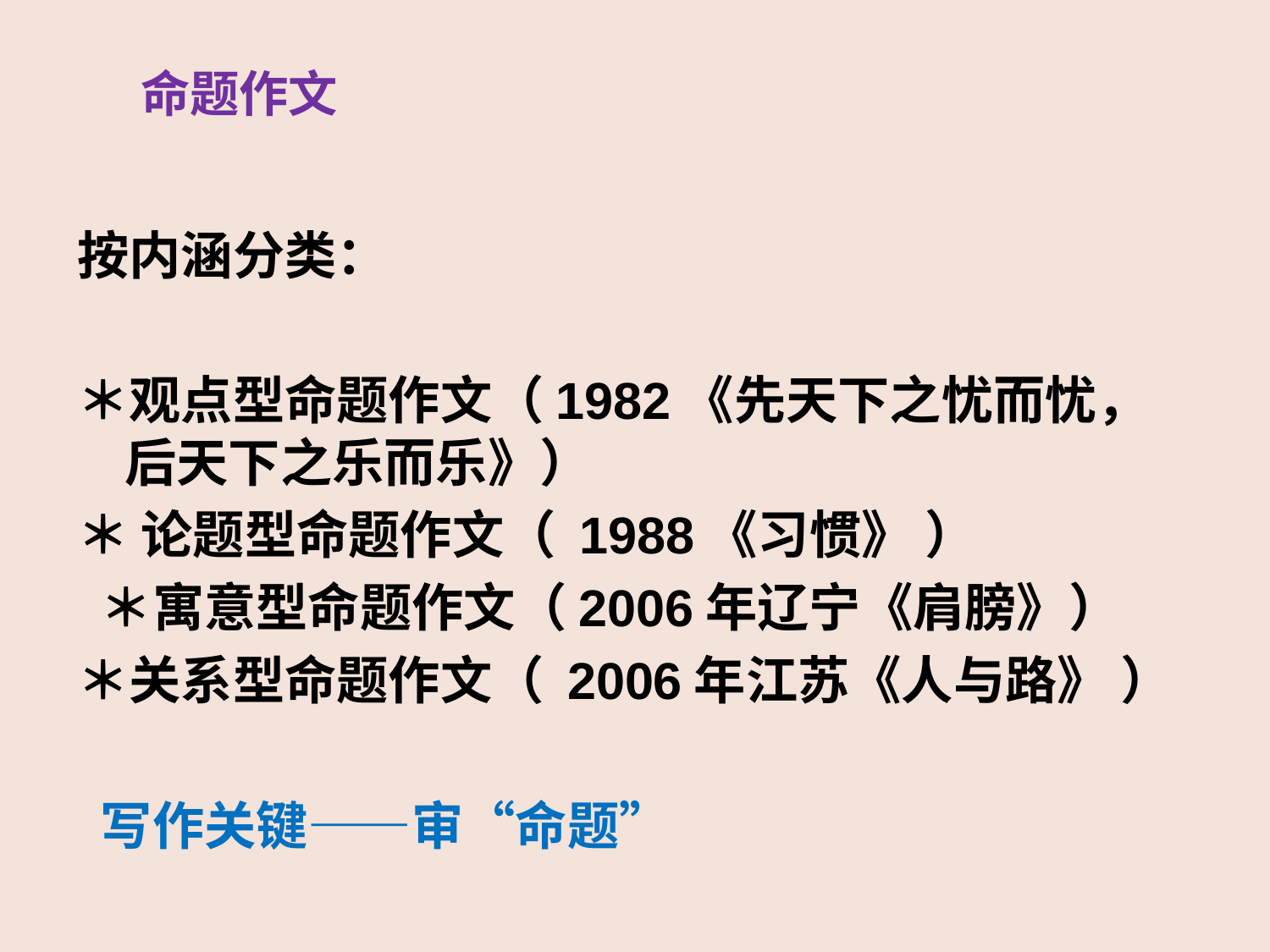

# 命题作文
按内涵分类：

＊观点型命题作文（1982《先天下之忧而忧，后天下之乐而乐》）
＊ 论题型命题作文（ 1988《习惯》 ）
 ＊寓意型命题作文（2006年辽宁《肩膀》）
＊关系型命题作文（ 2006年江苏《人与路》 ）

 写作关键——审“命题”